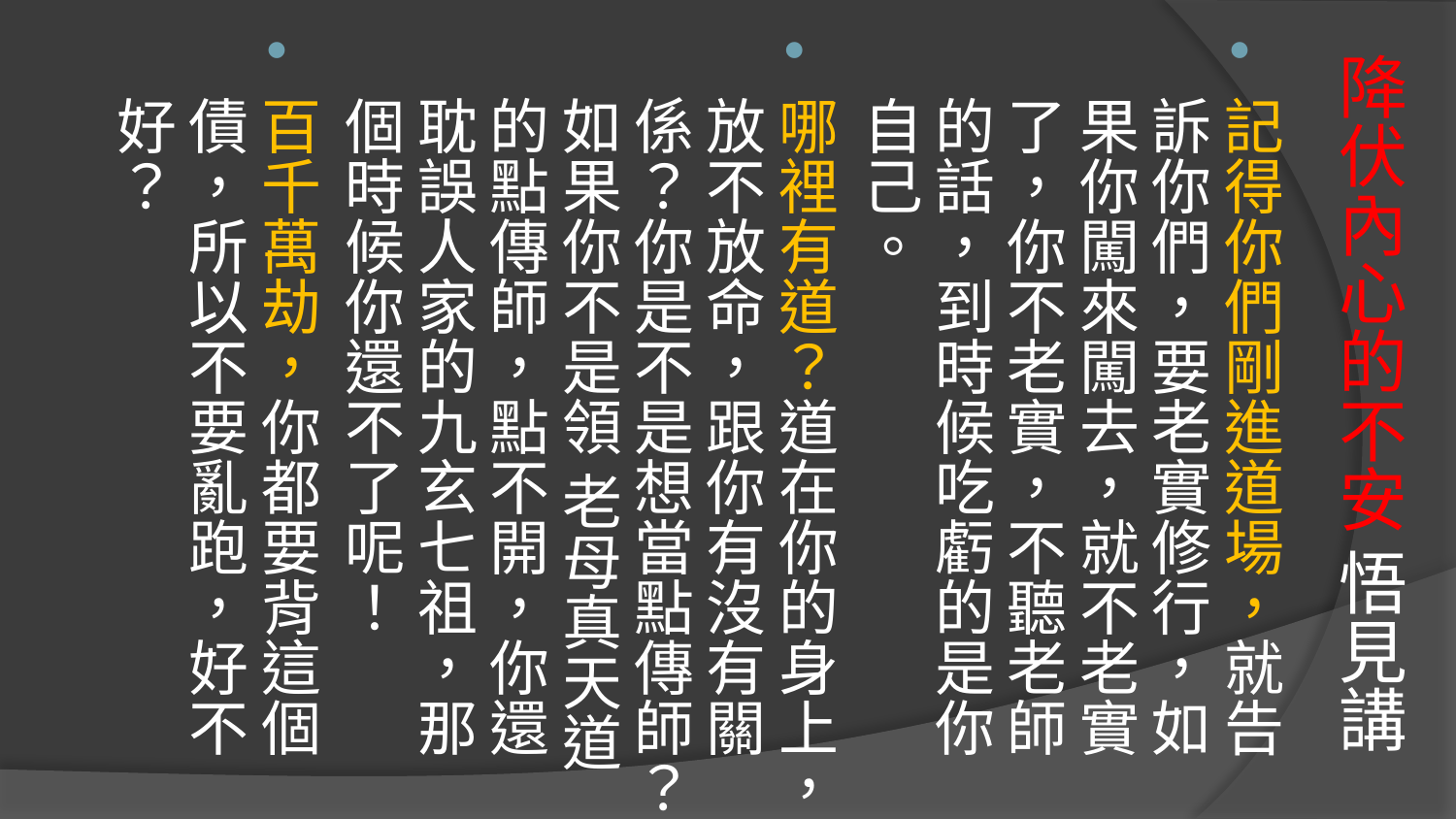

記得你們剛進道場，就告訴你們，要老實修行，如果你闖來闖去，就不老實了，你不老實，不聽老師的話，到時候吃虧的是你自己。
哪裡有道？道在你的身上，放不放命，跟你有沒有關係？你是不是想當點傳師？如果你不是領 老母真天道的點傳師，點不開，你還耽誤人家的九玄七祖，那個時候你還不了呢！
百千萬劫，你都要背這個債，所以不要亂跑，好不好？

# 降伏內心的不安 悟見講